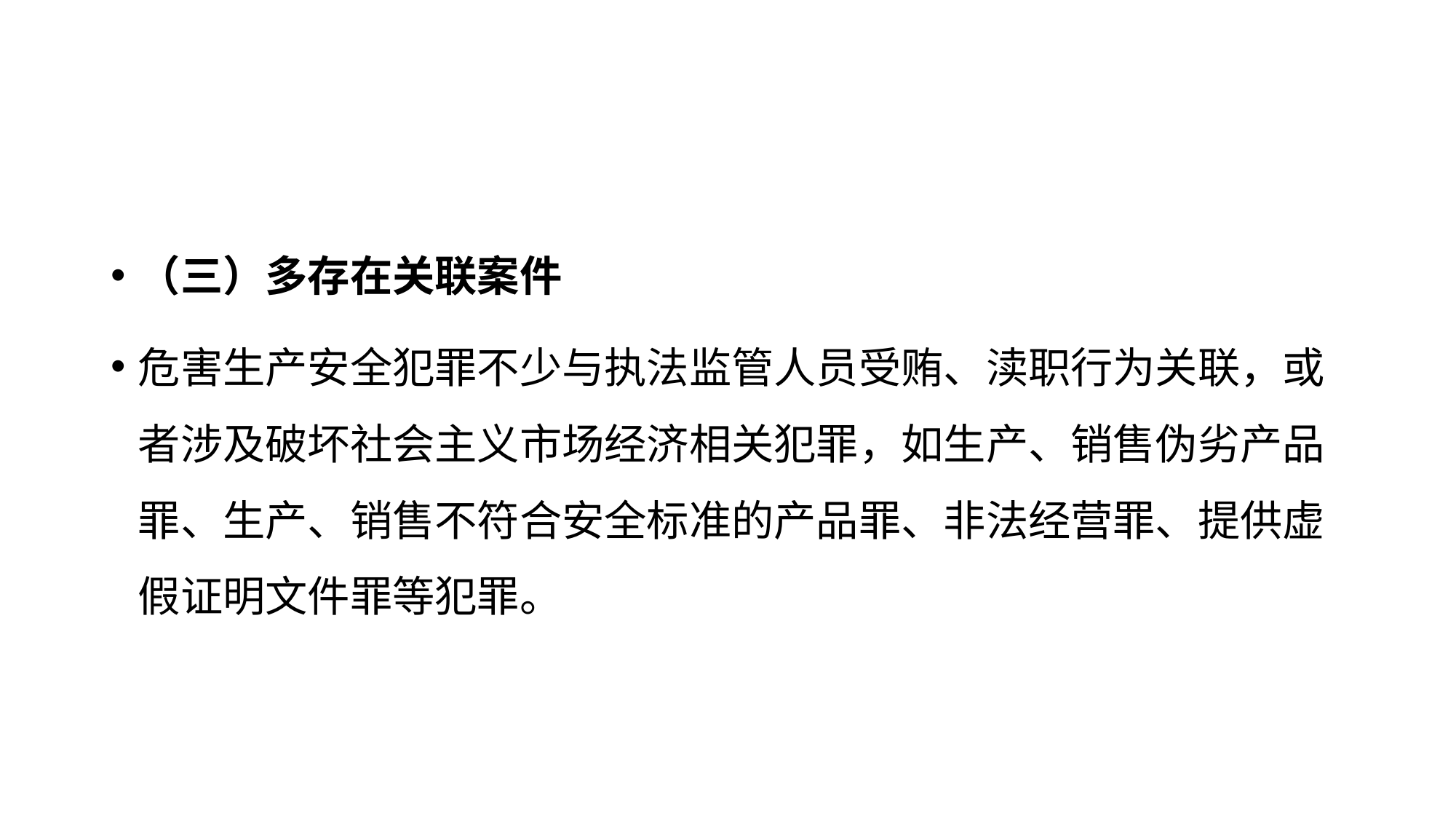

#
（三）多存在关联案件
危害生产安全犯罪不少与执法监管人员受贿、渎职行为关联，或者涉及破坏社会主义市场经济相关犯罪，如生产、销售伪劣产品罪、生产、销售不符合安全标准的产品罪、非法经营罪、提供虚假证明文件罪等犯罪。